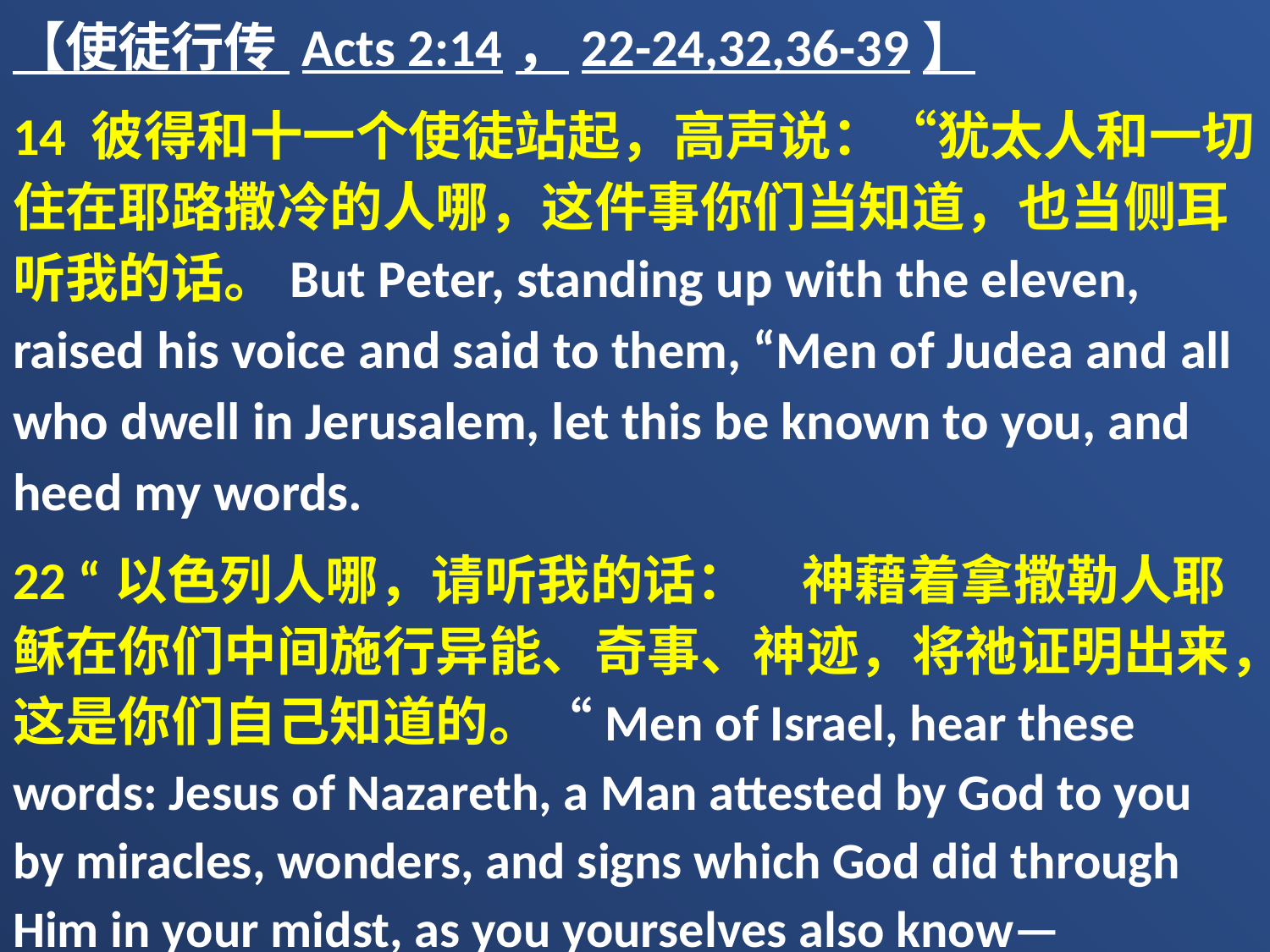

【使徒行传 Acts 2:14，22-24,32,36-39】
14 彼得和十一个使徒站起，高声说：“犹太人和一切住在耶路撒冷的人哪，这件事你们当知道，也当侧耳听我的话。But Peter, standing up with the eleven, raised his voice and said to them, “Men of Judea and all who dwell in Jerusalem, let this be known to you, and heed my words.
22 “以色列人哪，请听我的话：　神藉着拿撒勒人耶稣在你们中间施行异能、奇事、神迹，将祂证明出来，这是你们自己知道的。“Men of Israel, hear these words: Jesus of Nazareth, a Man attested by God to you by miracles, wonders, and signs which God did through Him in your midst, as you yourselves also know—